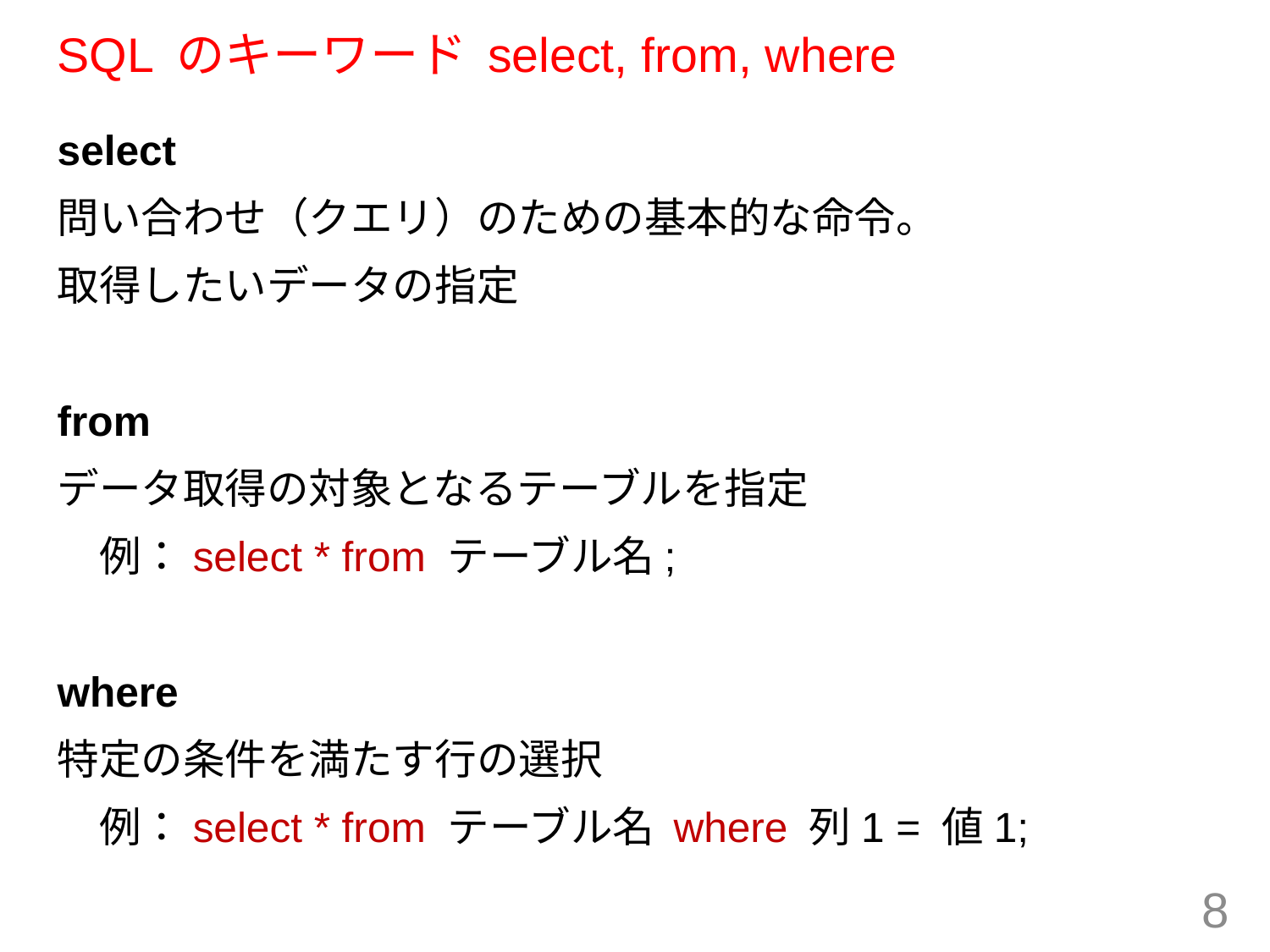

# SQL のキーワード select, from, where
select
問い合わせ（クエリ）のための基本的な命令。
取得したいデータの指定

from
データ取得の対象となるテーブルを指定
　例：select * from テーブル名;

where
特定の条件を満たす行の選択
　例：select * from テーブル名 where 列1 = 値1;
8